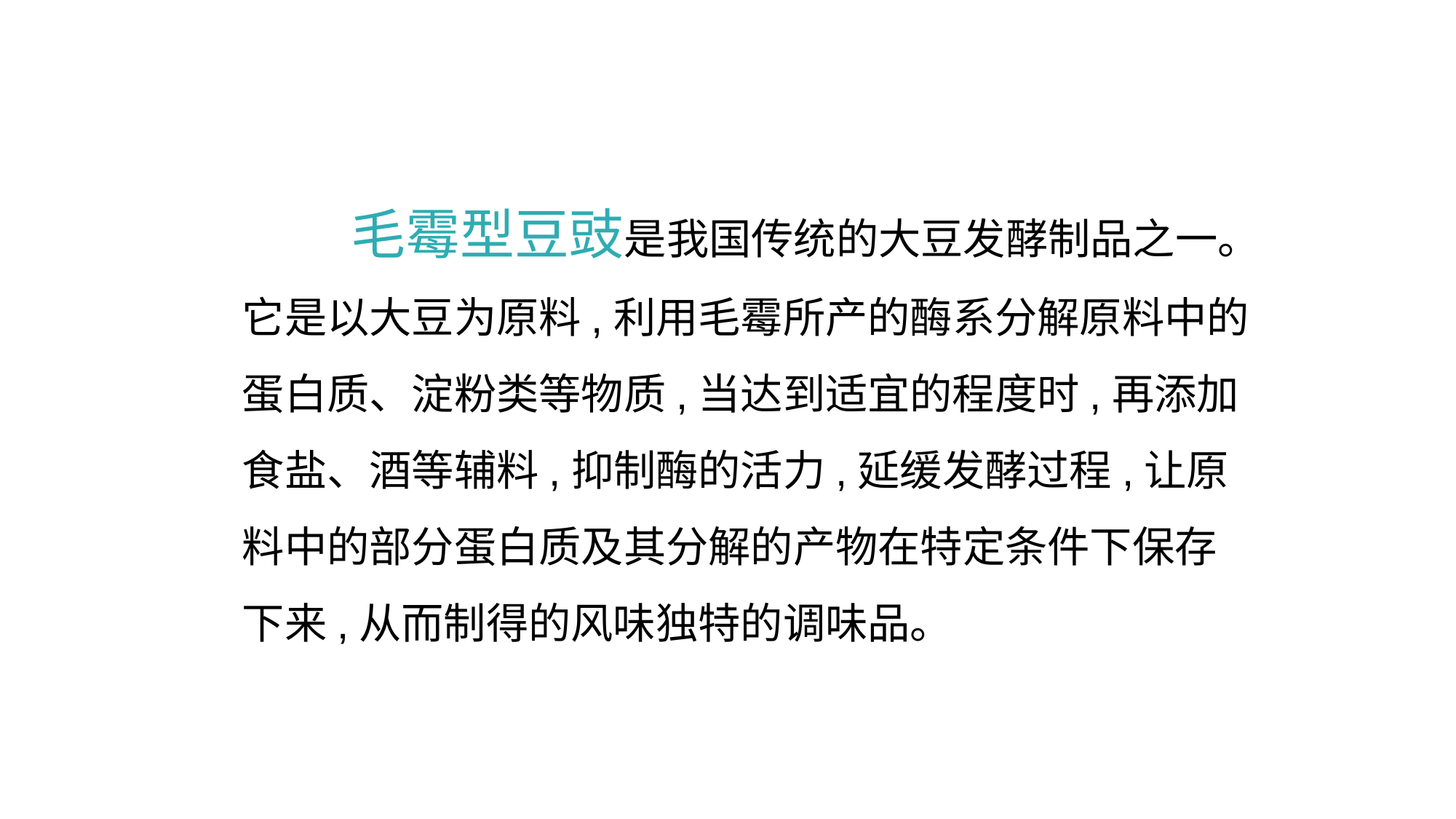

毛霉型豆豉是我国传统的大豆发酵制品之一。它是以大豆为原料,利用毛霉所产的酶系分解原料中的蛋白质、淀粉类等物质,当达到适宜的程度时,再添加食盐、酒等辅料,抑制酶的活力,延缓发酵过程,让原料中的部分蛋白质及其分解的产物在特定条件下保存下来,从而制得的风味独特的调味品。